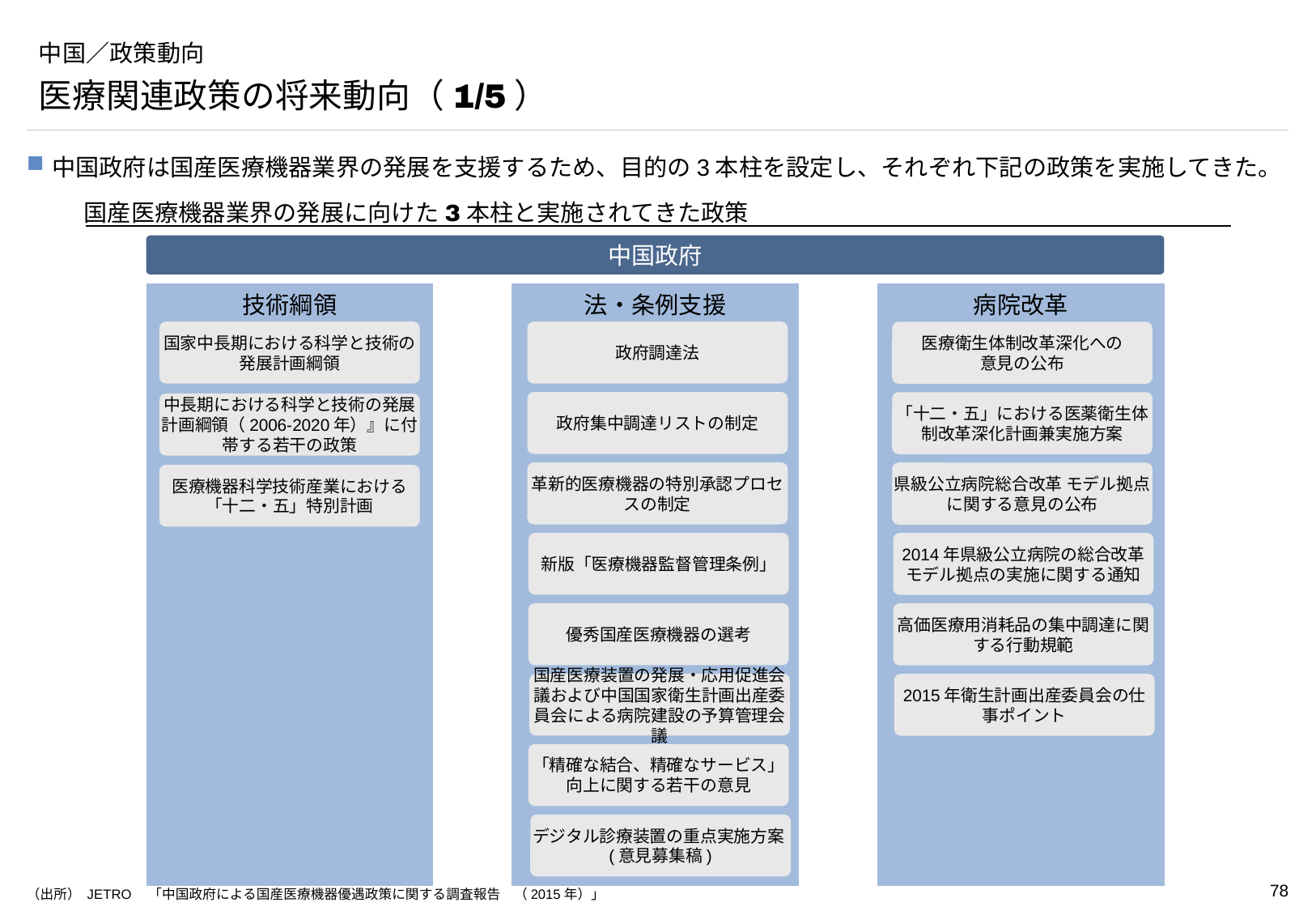

# 中国／政策動向
医療関連政策の将来動向（1/5）
中国政府は国産医療機器業界の発展を支援するため、目的の3本柱を設定し、それぞれ下記の政策を実施してきた。
国産医療機器業界の発展に向けた3本柱と実施されてきた政策
中国政府
技術綱領
法・条例支援
病院改革
国家中長期における科学と技術の発展計画綱領
政府調達法
医療衛生体制改革深化への
意見の公布
政府集中調達リストの制定
「十二・五」における医薬衛生体制改革深化計画兼実施方案
中長期における科学と技術の発展計画綱領（2006-2020年）』に付帯する若干の政策
革新的医療機器の特別承認プロセスの制定
県級公立病院総合改革 モデル拠点に関する意見の公布
医療機器科学技術産業における「十二・五」特別計画
新版「医療機器監督管理条例」
2014年県級公立病院の総合改革モデル拠点の実施に関する通知
優秀国産医療機器の選考
高価医療用消耗品の集中調達に関する行動規範
国産医療装置の発展・応用促進会議および中国国家衛生計画出産委員会による病院建設の予算管理会議
2015年衛生計画出産委員会の仕事ポイント
「精確な結合、精確なサービス」向上に関する若干の意見
デジタル診療装置の重点実施方案(意見募集稿)
（出所） JETRO　「中国政府による国産医療機器優遇政策に関する調査報告　（2015年）」